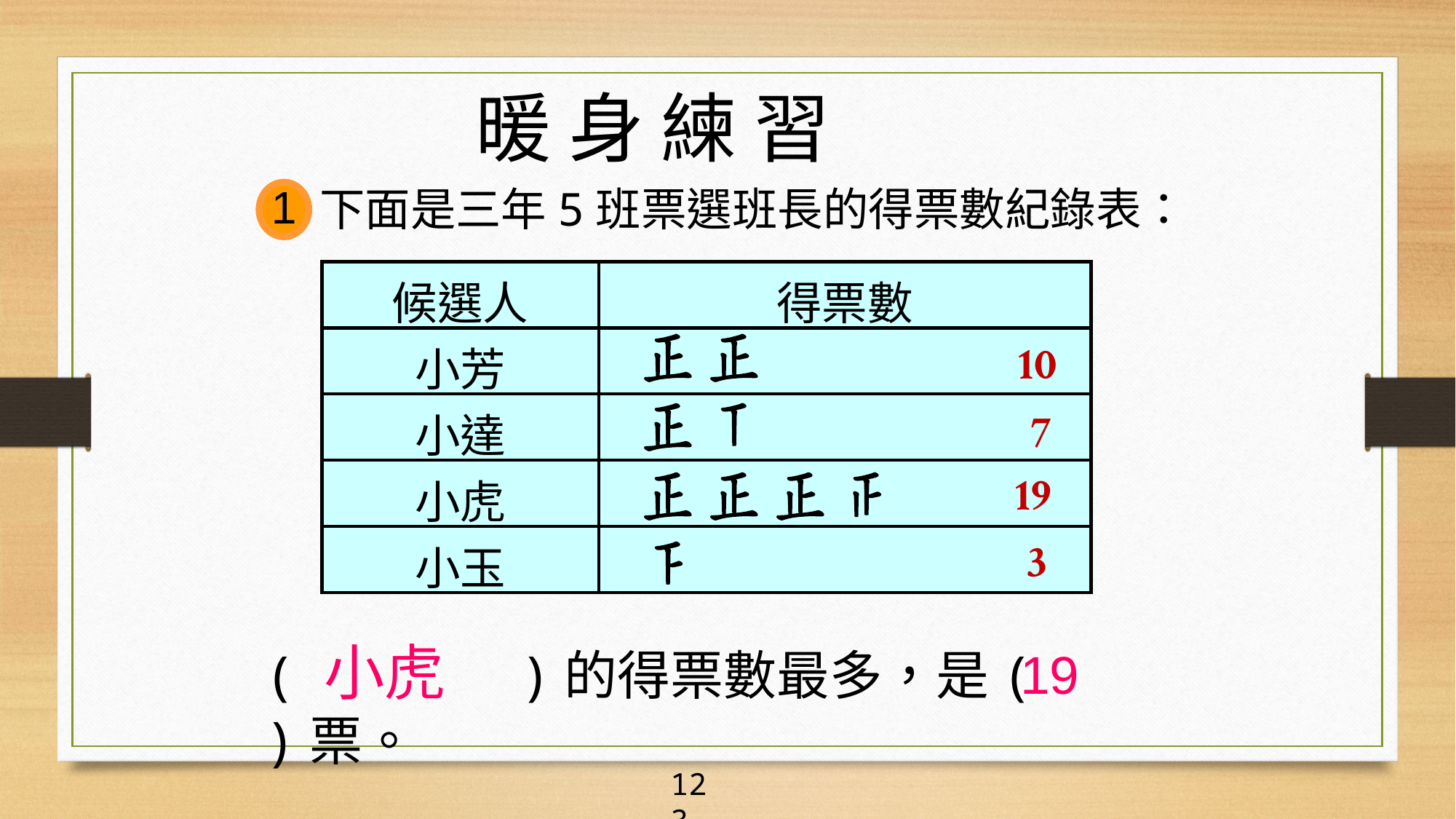

暖 身 練 習
下面是三年5班票選班長的得票數紀錄表：
1
| 候選人 | 得票數 |
| --- | --- |
| 小芳 |  |
| 小達 |  |
| 小虎 |  |
| 小玉 |  |
10

7
19
3
小虎
(       )的得票數最多，是(       )票。
19
123